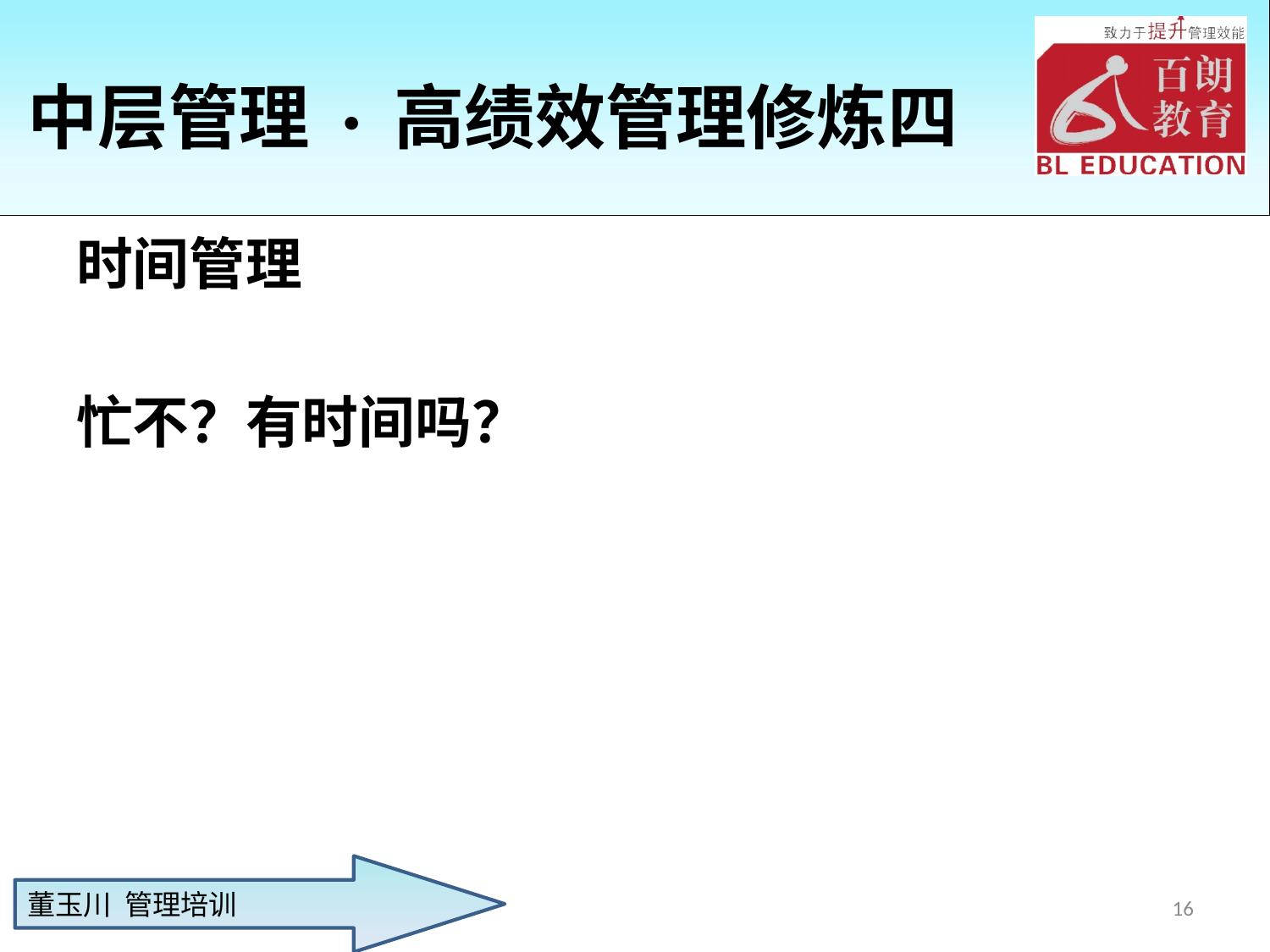

# 中层管理 · 高绩效管理修炼四
时间管理

忙不？有时间吗？

16